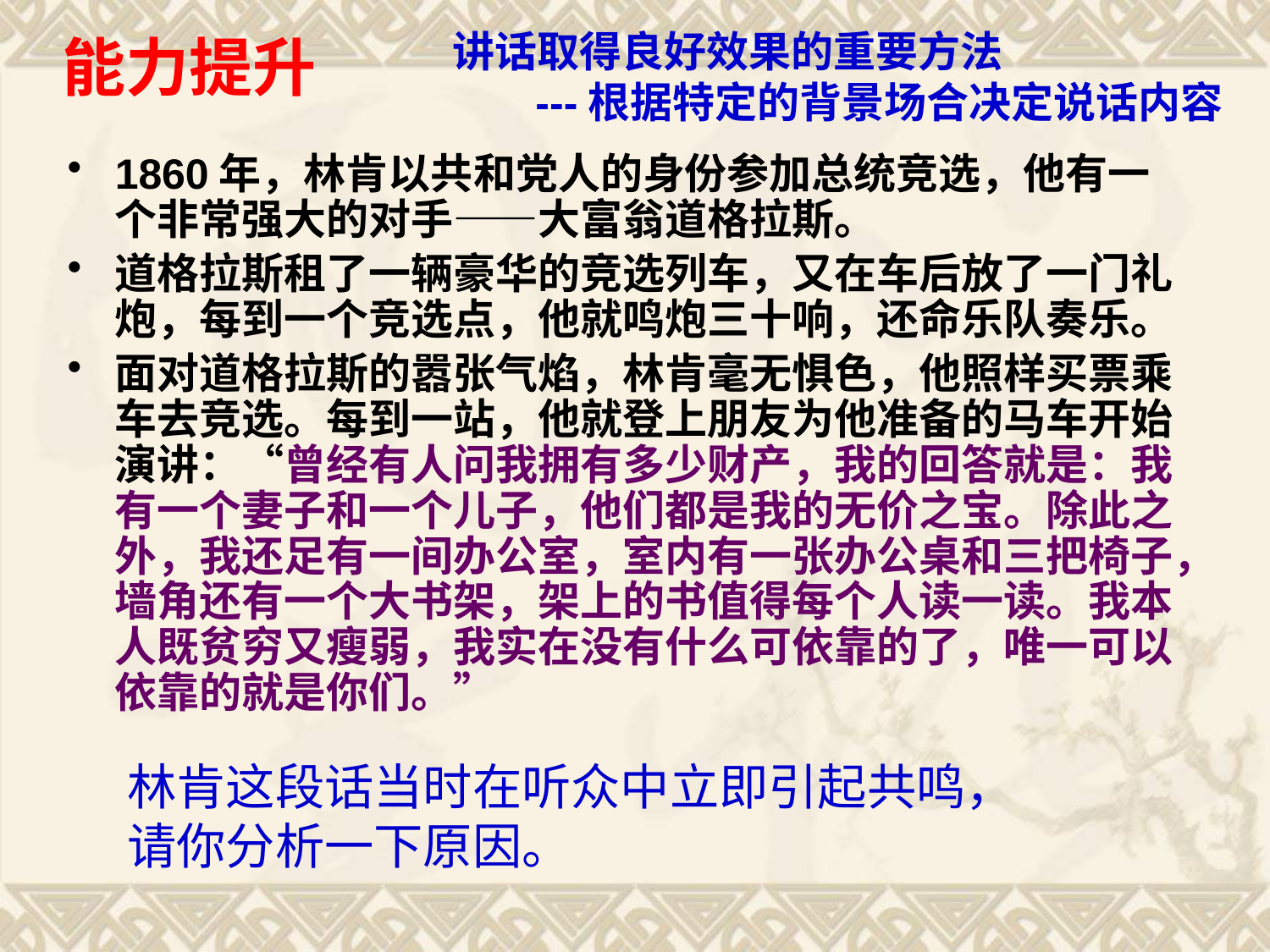

讲话取得良好效果的重要方法
       ---根据特定的背景场合决定说话内容
能力提升
1860年，林肯以共和党人的身份参加总统竞选，他有一个非常强大的对手——大富翁道格拉斯。
道格拉斯租了一辆豪华的竞选列车，又在车后放了一门礼炮，每到一个竞选点，他就鸣炮三十响，还命乐队奏乐。
面对道格拉斯的嚣张气焰，林肯毫无惧色，他照样买票乘车去竞选。每到一站，他就登上朋友为他准备的马车开始演讲：“曾经有人问我拥有多少财产，我的回答就是：我有一个妻子和一个儿子，他们都是我的无价之宝。除此之外，我还足有一间办公室，室内有一张办公桌和三把椅子，墙角还有一个大书架，架上的书值得每个人读一读。我本人既贫穷又瘦弱，我实在没有什么可依靠的了，唯一可以依靠的就是你们。”
# 林肯这段话当时在听众中立即引起共鸣， 请你分析一下原因。